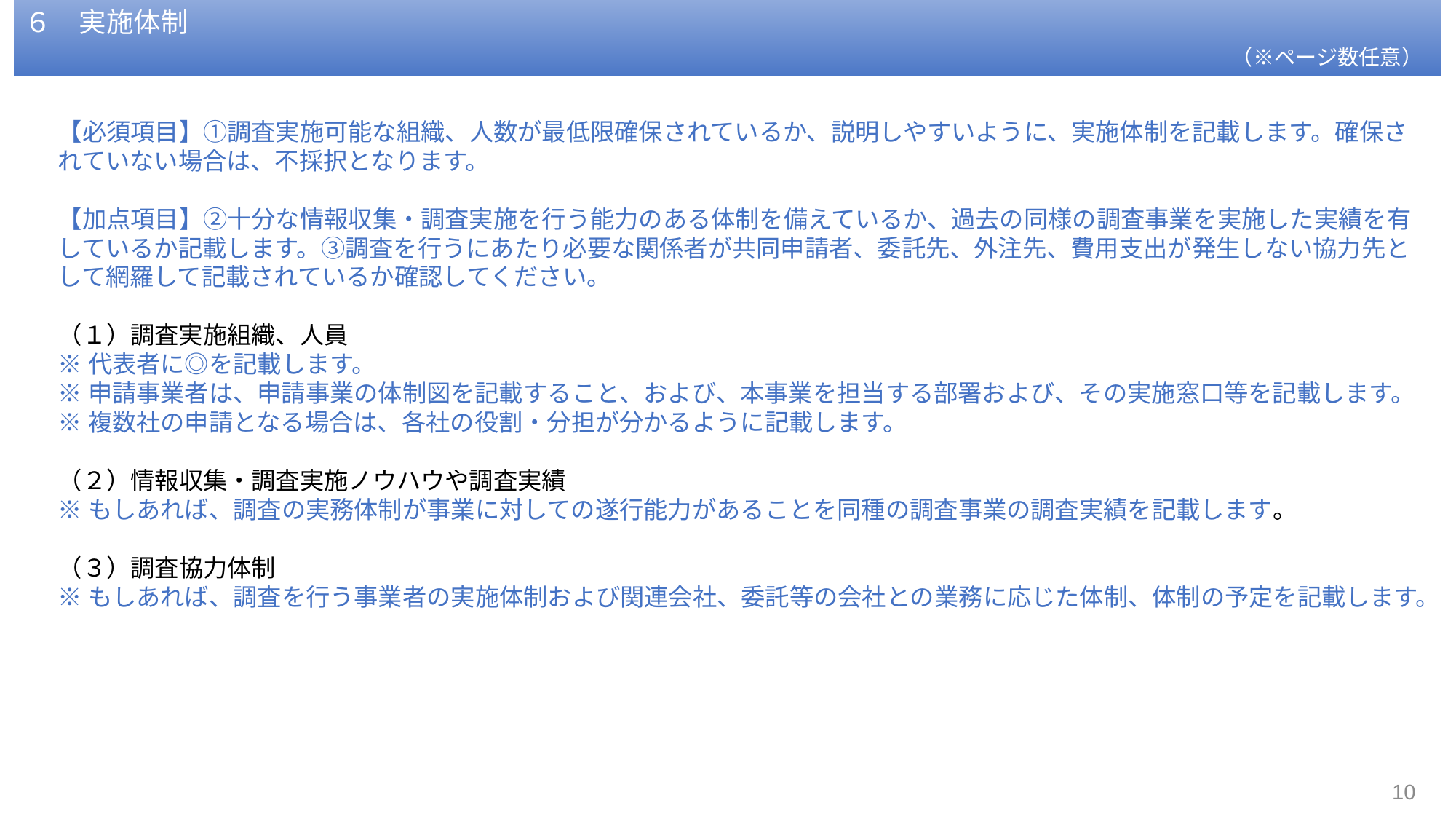

６　実施体制

（※ページ数任意）
【必須項目】①調査実施可能な組織、人数が最低限確保されているか、説明しやすいように、実施体制を記載します。確保されていない場合は、不採択となります。

【加点項目】②十分な情報収集・調査実施を行う能力のある体制を備えているか、過去の同様の調査事業を実施した実績を有しているか記載します。③調査を行うにあたり必要な関係者が共同申請者、委託先、外注先、費用支出が発生しない協力先として網羅して記載されているか確認してください。

（１）調査実施組織、人員
※代表者に◎を記載します。
※申請事業者は、申請事業の体制図を記載すること、および、本事業を担当する部署および、その実施窓口等を記載します。
※複数社の申請となる場合は、各社の役割・分担が分かるように記載します。

（２）情報収集・調査実施ノウハウや調査実績
※もしあれば、調査の実務体制が事業に対しての遂行能力があることを同種の調査事業の調査実績を記載します。

（３）調査協力体制
※もしあれば、調査を行う事業者の実施体制および関連会社、委託等の会社との業務に応じた体制、体制の予定を記載します。

10